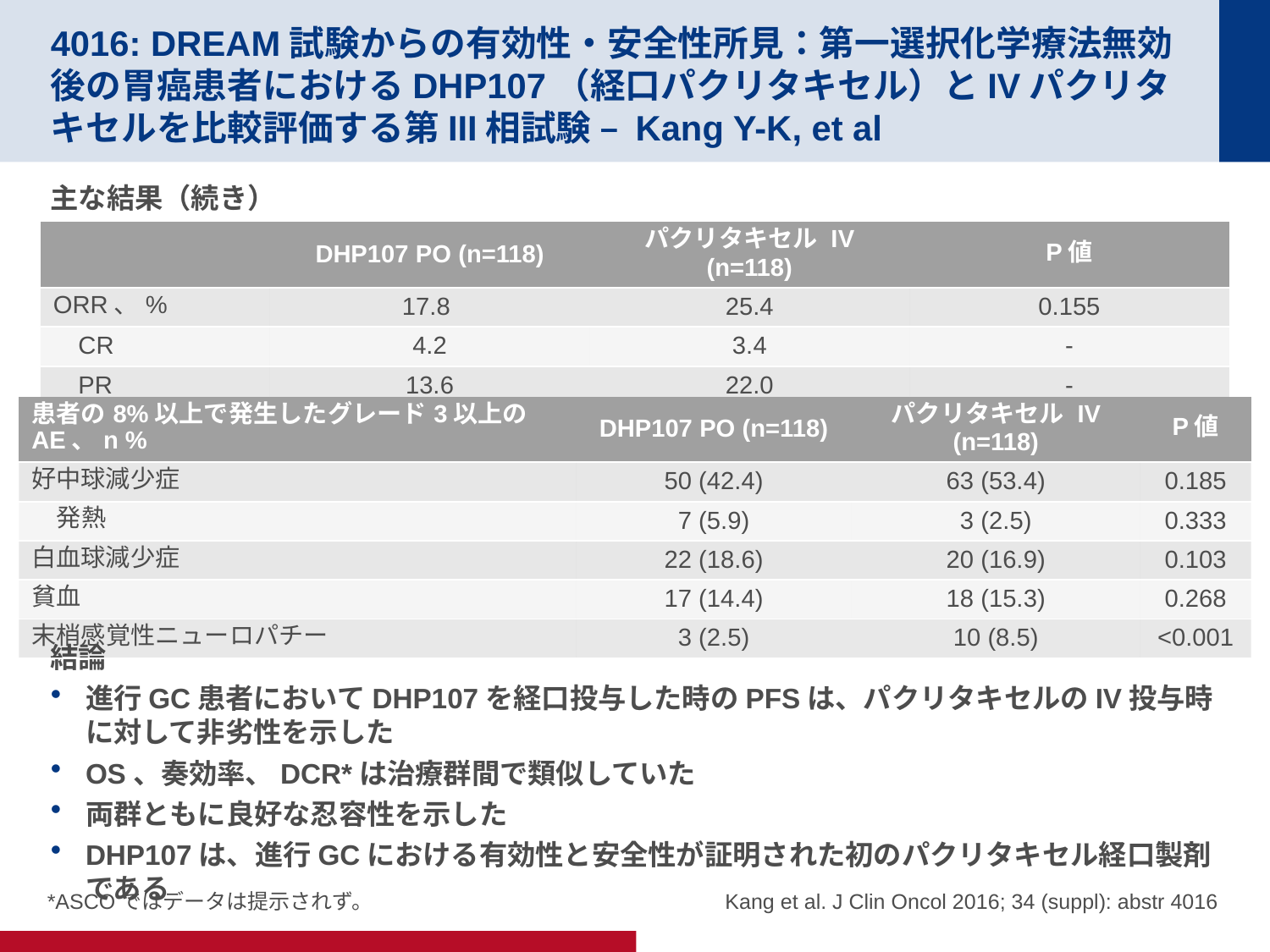

# 4016: DREAM試験からの有効性・安全性所見：第一選択化学療法無効後の胃癌患者におけるDHP107（経口パクリタキセル）とIVパクリタキセルを比較評価する第III相試験 – Kang Y-K, et al
主な結果（続き）

結論
進行GC患者においてDHP107を経口投与した時のPFSは、パクリタキセルのIV投与時に対して非劣性を示した
OS、奏効率、DCR*は治療群間で類似していた
両群ともに良好な忍容性を示した
DHP107は、進行GCにおける有効性と安全性が証明された初のパクリタキセル経口製剤である

|  | DHP107 PO (n=118) | パクリタキセル IV (n=118) | P値 |
| --- | --- | --- | --- |
| ORR、% | 17.8 | 25.4 | 0.155 |
| CR | 4.2 | 3.4 | - |
| PR | 13.6 | 22.0 | - |
| 患者の8%以上で発生したグレード3以上のAE、n % | DHP107 PO (n=118) | パクリタキセル IV (n=118) | P値 |
| --- | --- | --- | --- |
| 好中球減少症 | 50 (42.4) | 63 (53.4) | 0.185 |
| 発熱 | 7 (5.9) | 3 (2.5) | 0.333 |
| 白血球減少症 | 22 (18.6) | 20 (16.9) | 0.103 |
| 貧血 | 17 (14.4) | 18 (15.3) | 0.268 |
| 末梢感覚性ニューロパチー | 3 (2.5) | 10 (8.5) | <0.001 |
Kang et al. J Clin Oncol 2016; 34 (suppl): abstr 4016
*ASCOではデータは提示されず。